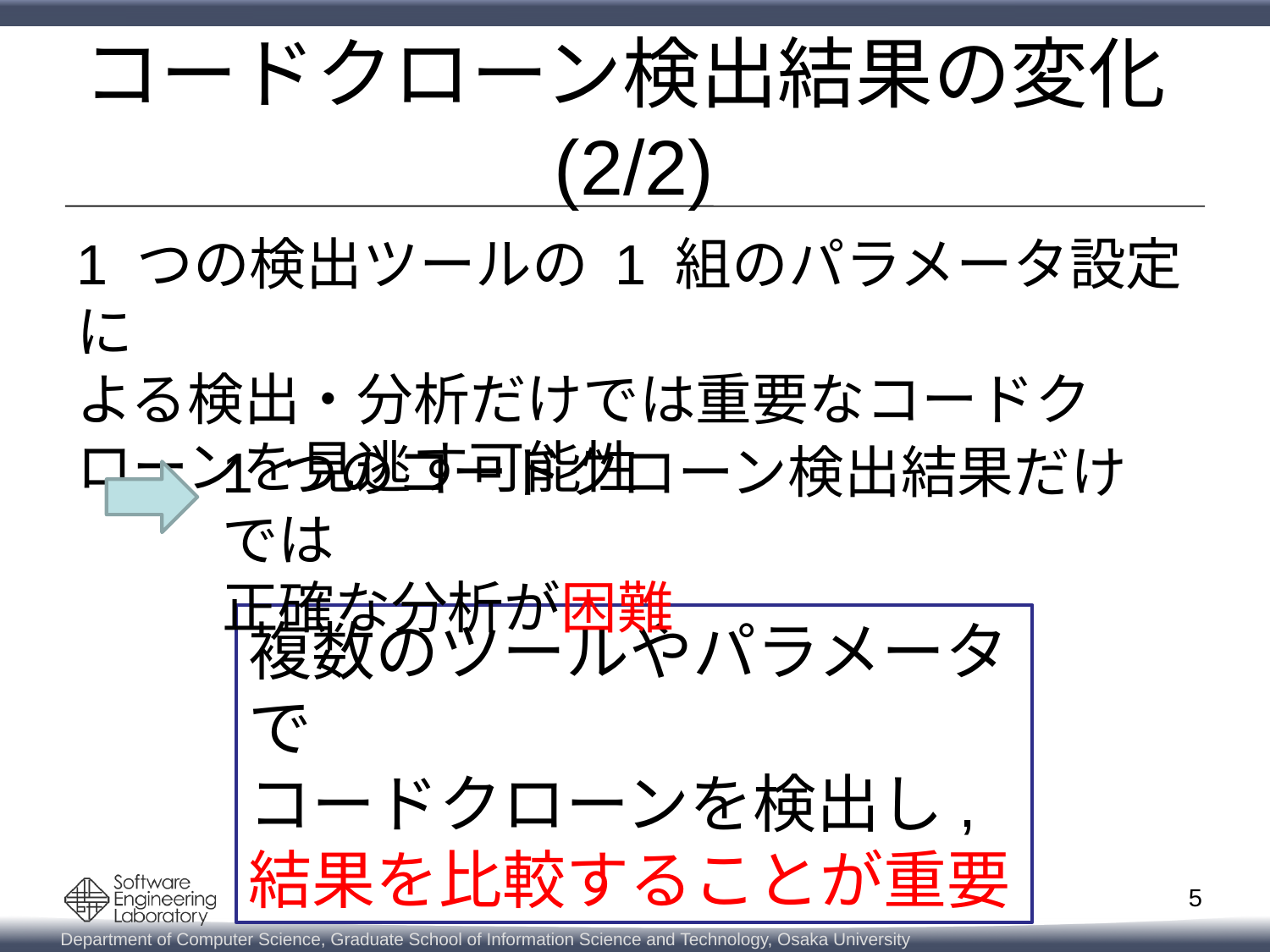

# コードクローン検出結果の変化(2/2)
1 つの検出ツールの 1 組のパラメータ設定に
よる検出・分析だけでは重要なコードクローンを見逃す可能性
1 つのコードクローン検出結果だけでは
正確な分析が困難

複数のツールやパラメータで
コードクローンを検出し,
結果を比較することが重要
5